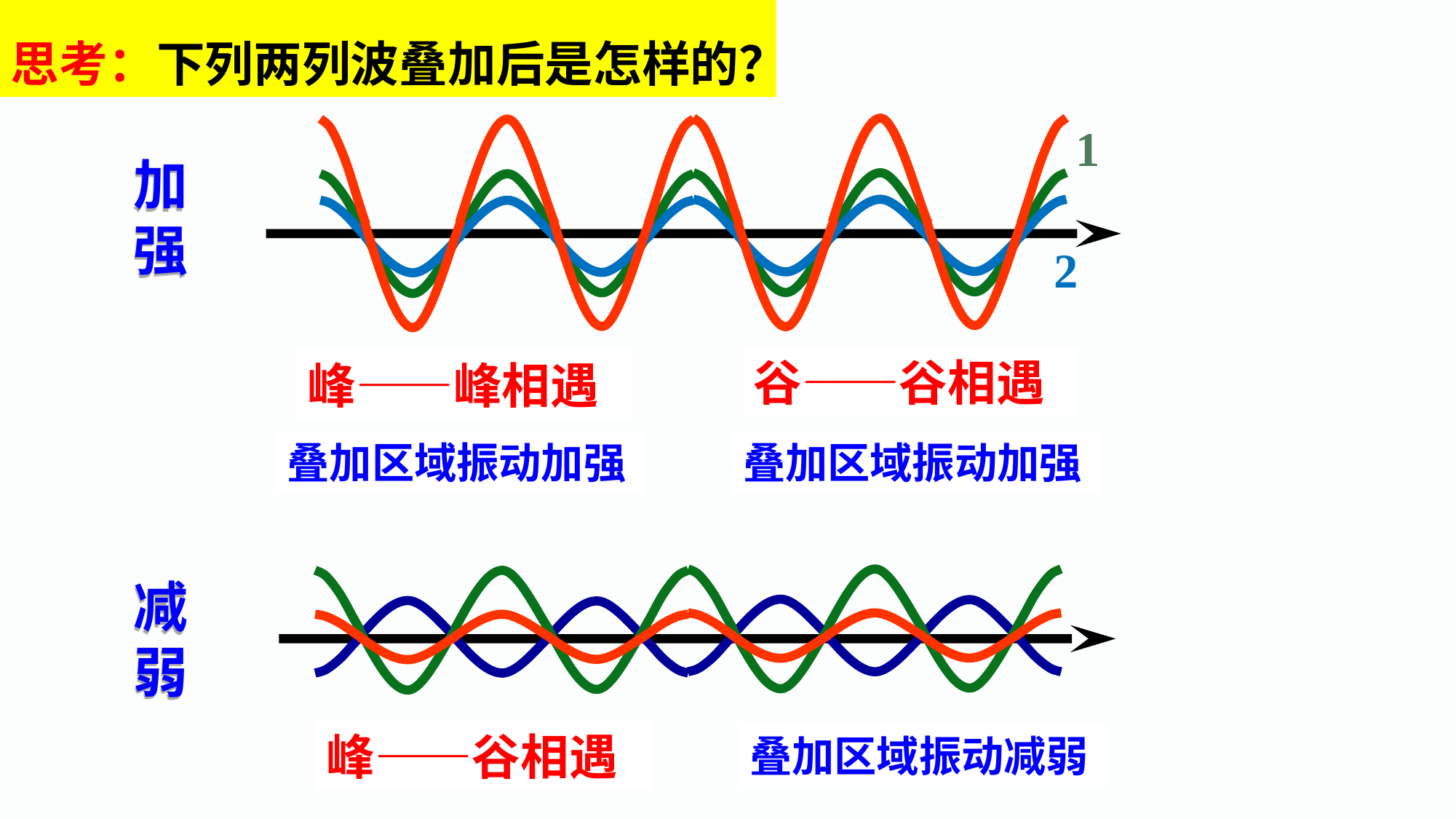

思考：下列两列波叠加后是怎样的？
1

加强

2
谷——谷相遇
峰——峰相遇
叠加区域振动加强
叠加区域振动加强
减弱

峰——谷相遇
叠加区域振动减弱